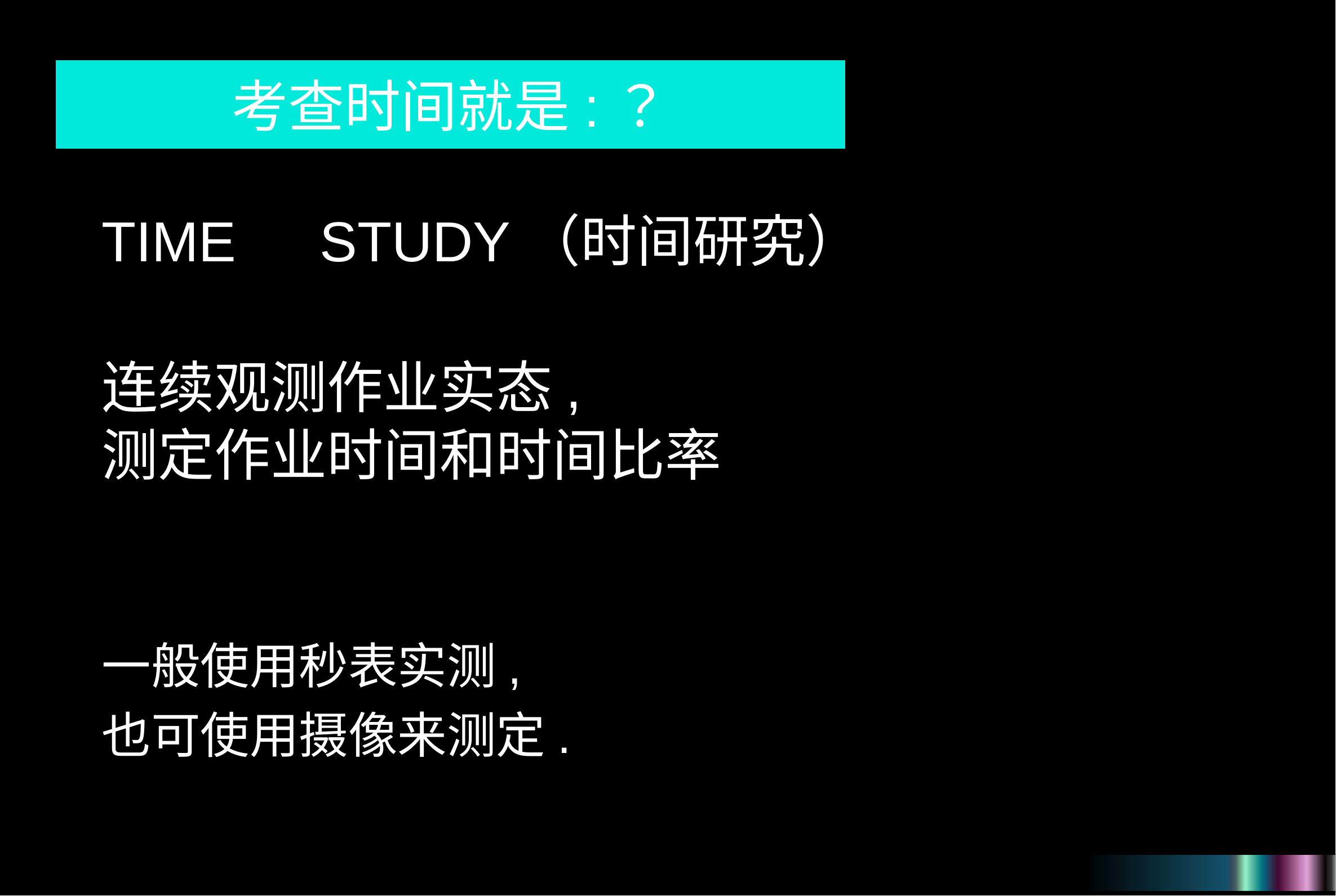

考查时间就是:？
TIME　STUDY（时间研究）

连续观测作业实态,
测定作业时间和时间比率

一般使用秒表实测,
也可使用摄像来测定.